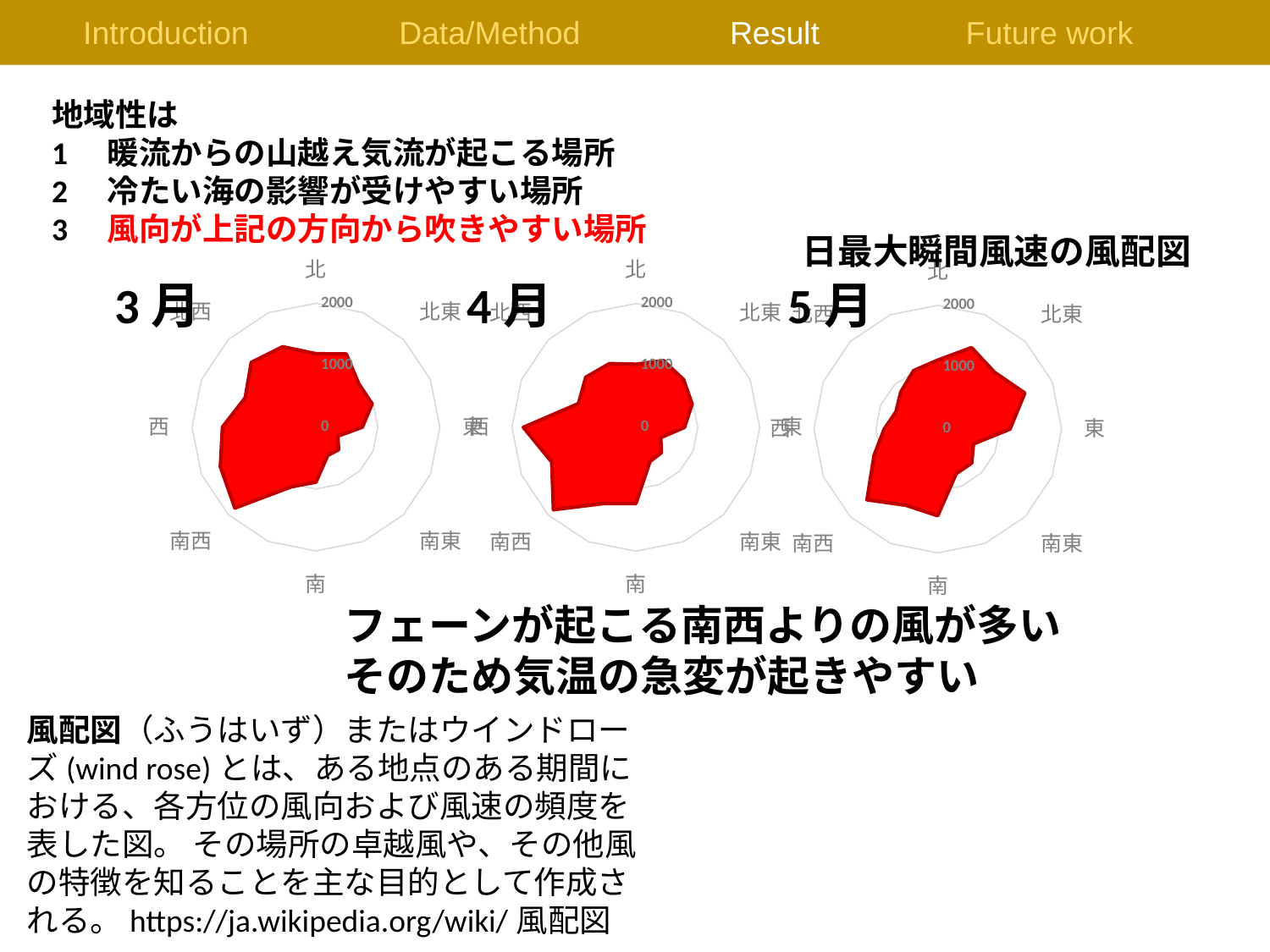

Introduction
Data/Method
Result
Future work
地域性は
1　暖流からの山越え気流が起こる場所
2　冷たい海の影響が受けやすい場所
3　風向が上記の方向から吹きやすい場所
日最大瞬間風速の風配図

### Chart

| Category |  |  |  |
|---|---|---|---|
| 北 | 1185.0 | 1165.0 | 568.0 |
|  | 1278.0 | 1274.0 | 745.0 |
| 北東 | 982.0 | 977.0 | 657.0 |
|  | 982.0 | 973.0 | 690.0 |
| 東 | 749.0 | 743.0 | 503.0 |
|  | 383.0 | 366.0 | 227.0 |
| 南東 | 518.0 | 468.0 | 278.0 |
|  | 497.0 | 468.0 | 263.0 |
| 南 | 889.0 | 801.0 | 327.0 |
|  | 1045.0 | 994.0 | 401.0 |
| 南西 | 1851.0 | 1752.0 | 591.0 |
|  | 1671.0 | 1537.0 | 639.0 |
| 西 | 1510.0 | 1353.0 | 386.0 |
|  | 1237.0 | 1163.0 | 294.0 |
| 北西 | 1477.0 | 1328.0 | 503.0 |

### Chart

| Category |  |  |  |
|---|---|---|---|
| 北 | 1020.0 | 1007.0 | 432.0 |
|  | 1168.0 | 1162.0 | 631.0 |
| 北東 | 1090.0 | 1088.0 | 612.0 |
|  | 983.0 | 980.0 | 562.0 |
| 東 | 786.0 | 774.0 | 411.0 |
|  | 436.0 | 416.0 | 219.0 |
| 南東 | 581.0 | 532.0 | 274.0 |
|  | 597.0 | 551.0 | 248.0 |
| 南 | 1233.0 | 1094.0 | 361.0 |
|  | 1332.0 | 1248.0 | 397.0 |
| 南西 | 1883.0 | 1753.0 | 467.0 |
|  | 1470.0 | 1361.0 | 468.0 |
| 西 | 1816.0 | 1668.0 | 862.0 |
|  | 1003.0 | 910.0 | 217.0 |
| 北西 | 1144.0 | 1000.0 | 348.0 |

### Chart

| Category |  |  |  |
|---|---|---|---|
| 北 | 1115.0 | 1098.0 | 555.0 |
|  | 1424.0 | 1423.0 | 846.0 |
| 北東 | 1297.0 | 1296.0 | 785.0 |
|  | 1522.0 | 1519.0 | 841.0 |
| 東 | 1167.0 | 1154.0 | 576.0 |
|  | 625.0 | 615.0 | 339.0 |
| 南東 | 777.0 | 719.0 | 376.0 |
|  | 780.0 | 747.0 | 356.0 |
| 南 | 1401.0 | 1231.0 | 420.0 |
|  | 1334.0 | 1222.0 | 387.0 |
| 南西 | 1616.0 | 1518.0 | 420.0 |
|  | 1114.0 | 1021.0 | 361.0 |
| 西 | 866.0 | 773.0 | 271.0 |
|  | 731.0 | 671.0 | 188.0 |
| 北西 | 845.0 | 788.0 | 340.0 |
3月
4月
5月
フェーンが起こる南西よりの風が多い
そのため気温の急変が起きやすい
風配図（ふうはいず）またはウインドローズ(wind rose)とは、ある地点のある期間における、各方位の風向および風速の頻度を表した図。 その場所の卓越風や、その他風の特徴を知ることを主な目的として作成される。https://ja.wikipedia.org/wiki/風配図